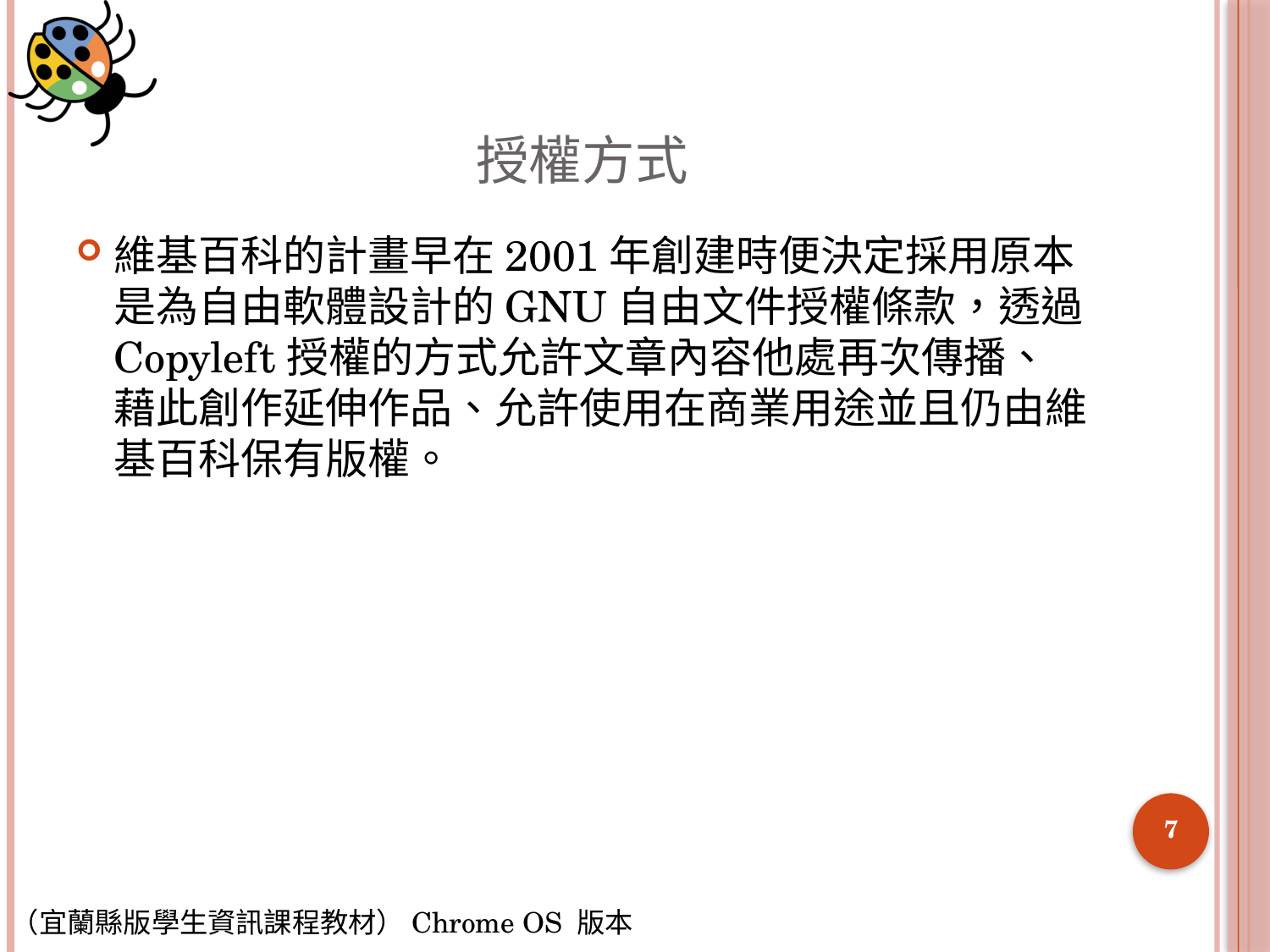

# 授權方式
維基百科的計畫早在2001年創建時便決定採用原本是為自由軟體設計的GNU自由文件授權條款，透過Copyleft授權的方式允許文章內容他處再次傳播、藉此創作延伸作品、允許使用在商業用途並且仍由維基百科保有版權。
7